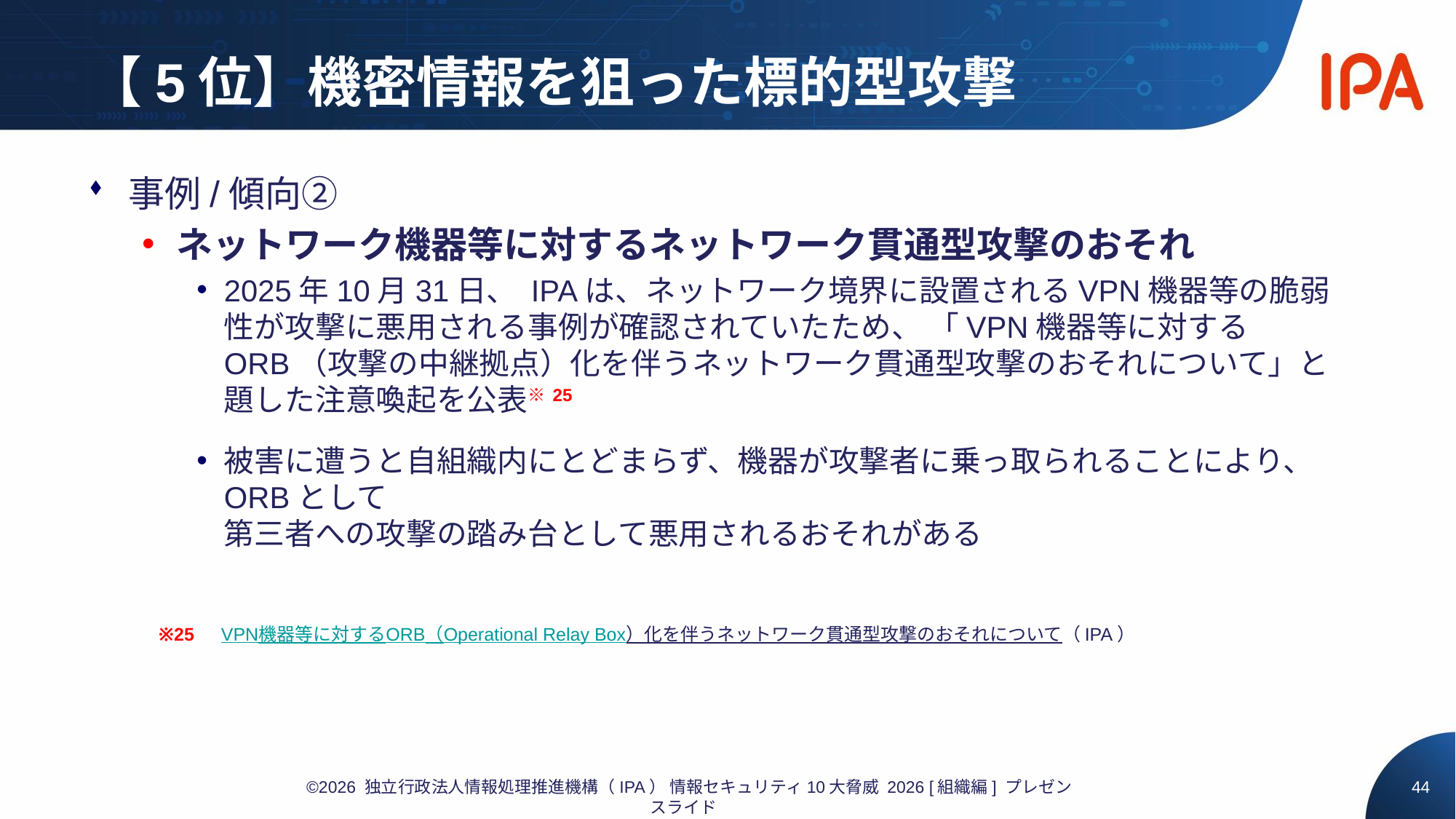

# 【5位】機密情報を狙った標的型攻撃
事例/傾向②
ネットワーク機器等に対するネットワーク貫通型攻撃のおそれ
2025年10月31日、 IPAは、ネットワーク境界に設置されるVPN機器等の脆弱性が攻撃に悪用される事例が確認されていたため、 「VPN機器等に対するORB（攻撃の中継拠点）化を伴うネットワーク貫通型攻撃のおそれについて」と題した注意喚起を公表※25

被害に遭うと自組織内にとどまらず、機器が攻撃者に乗っ取られることにより、ORBとして
第三者への攻撃の踏み台として悪用されるおそれがある

※25　VPN機器等に対するORB（Operational Relay Box）化を伴うネットワーク貫通型攻撃のおそれについて（IPA）
44
©2026 独立行政法人情報処理推進機構（IPA） 情報セキュリティ10大脅威 2026 [組織編] プレゼンスライド